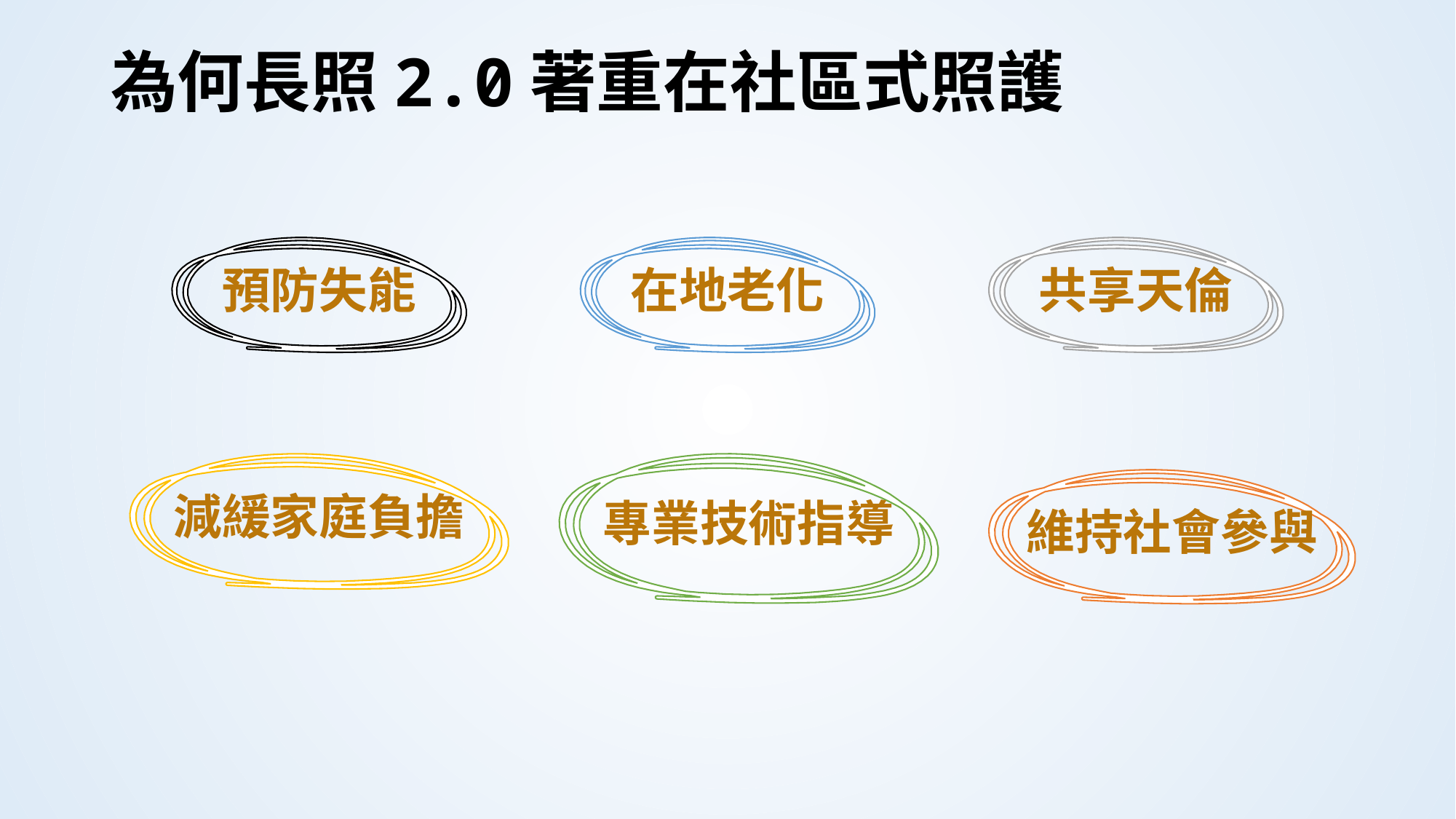

為何長照2.0著重在社區式照護
共享天倫
預防失能
在地老化
減緩家庭負擔
專業技術指導
維持社會參與